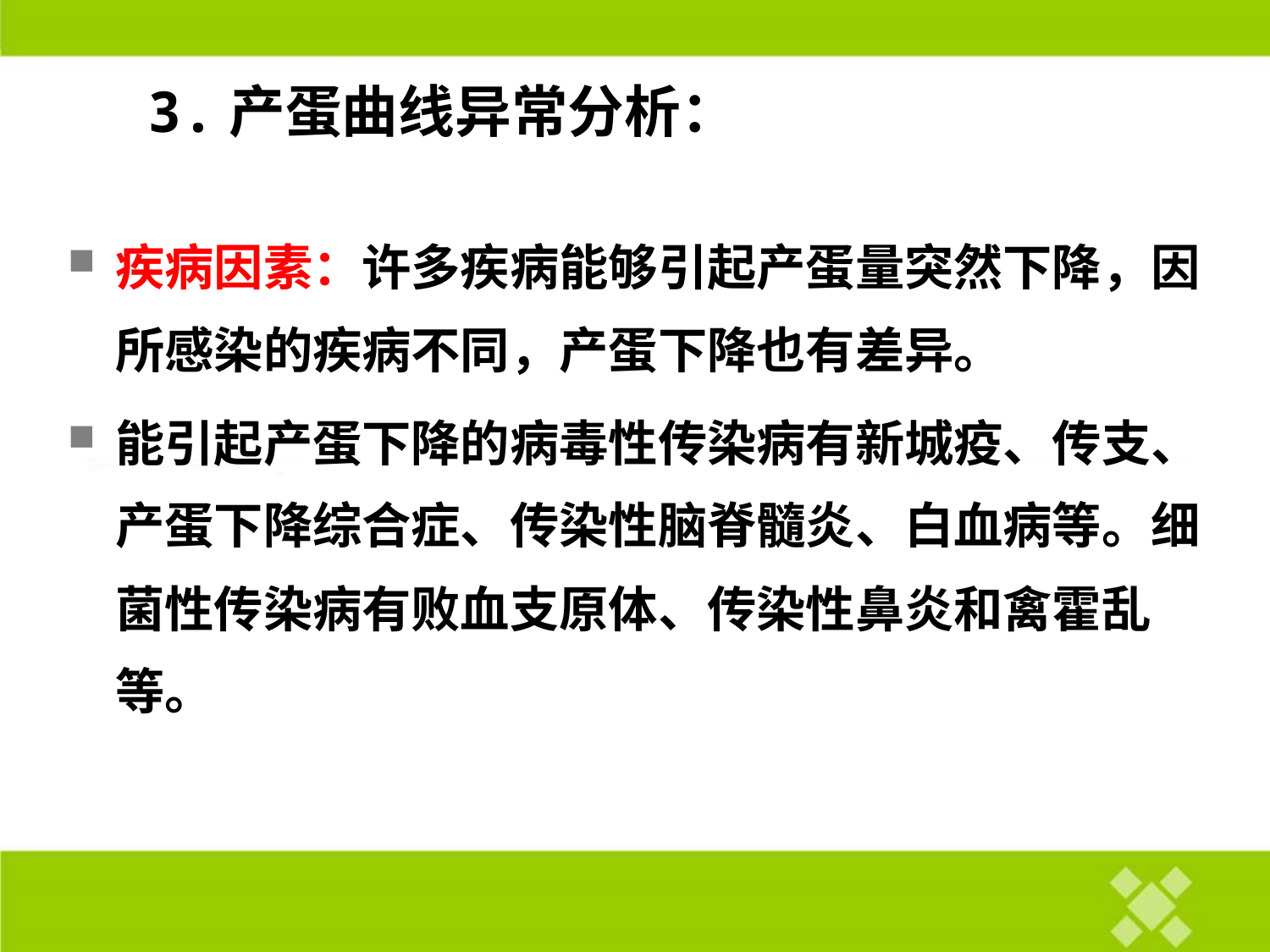

# 3.产蛋曲线异常分析：
疾病因素：许多疾病能够引起产蛋量突然下降，因所感染的疾病不同，产蛋下降也有差异。
能引起产蛋下降的病毒性传染病有新城疫、传支、产蛋下降综合症、传染性脑脊髓炎、白血病等。细菌性传染病有败血支原体、传染性鼻炎和禽霍乱等。